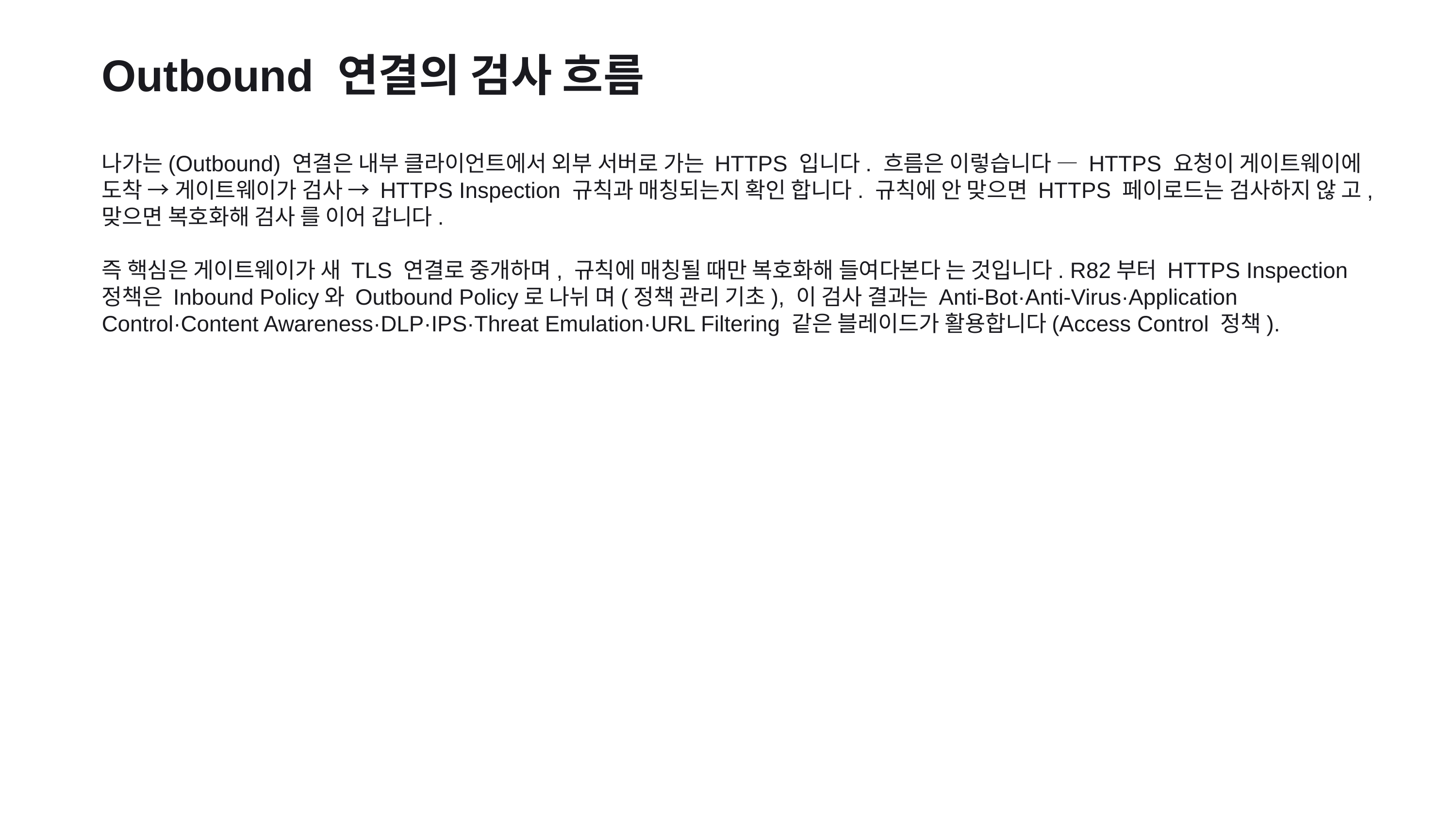

Outbound 연결의 검사 흐름
나가는(Outbound) 연결은 내부 클라이언트에서 외부 서버로 가는 HTTPS 입니다. 흐름은 이렇습니다 — HTTPS 요청이 게이트웨이에 도착 → 게이트웨이가 검사 → HTTPS Inspection 규칙과 매칭되는지 확인 합니다. 규칙에 안 맞으면 HTTPS 페이로드는 검사하지 않 고, 맞으면 복호화해 검사 를 이어 갑니다.

즉 핵심은 게이트웨이가 새 TLS 연결로 중개하며, 규칙에 매칭될 때만 복호화해 들여다본다 는 것입니다. R82부터 HTTPS Inspection 정책은 Inbound Policy와 Outbound Policy로 나뉘 며(정책 관리 기초), 이 검사 결과는 Anti-Bot·Anti-Virus·Application Control·Content Awareness·DLP·IPS·Threat Emulation·URL Filtering 같은 블레이드가 활용합니다(Access Control 정책).